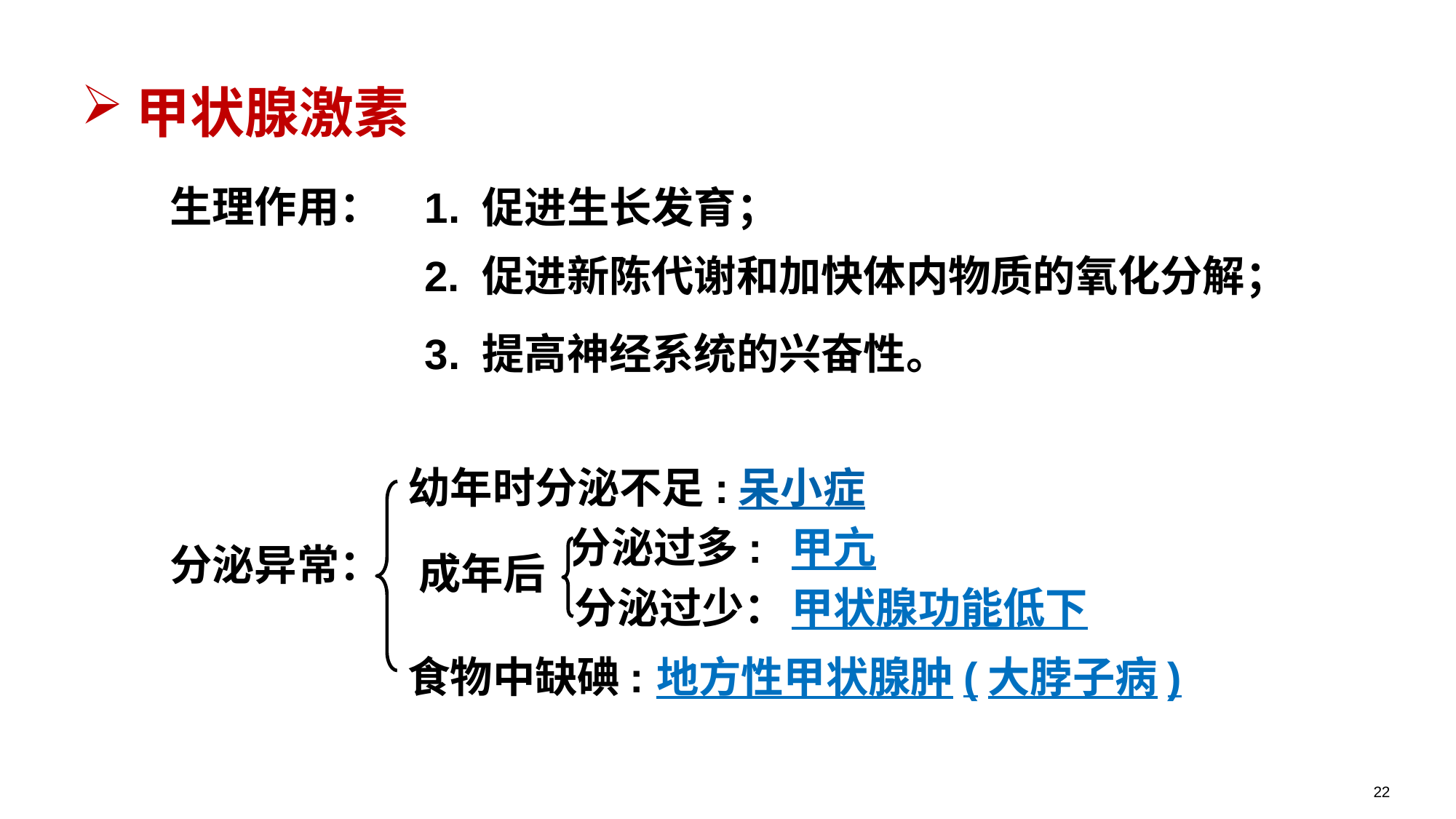

甲状腺激素
生理作用：
1. 促进生长发育；
2. 促进新陈代谢和加快体内物质的氧化分解；
3. 提高神经系统的兴奋性。
幼年时分泌不足:
呆小症

分泌过多:
甲亢
分泌异常：

成年后
分泌过少：
甲状腺功能低下
食物中缺碘:
地方性甲状腺肿(大脖子病)
22